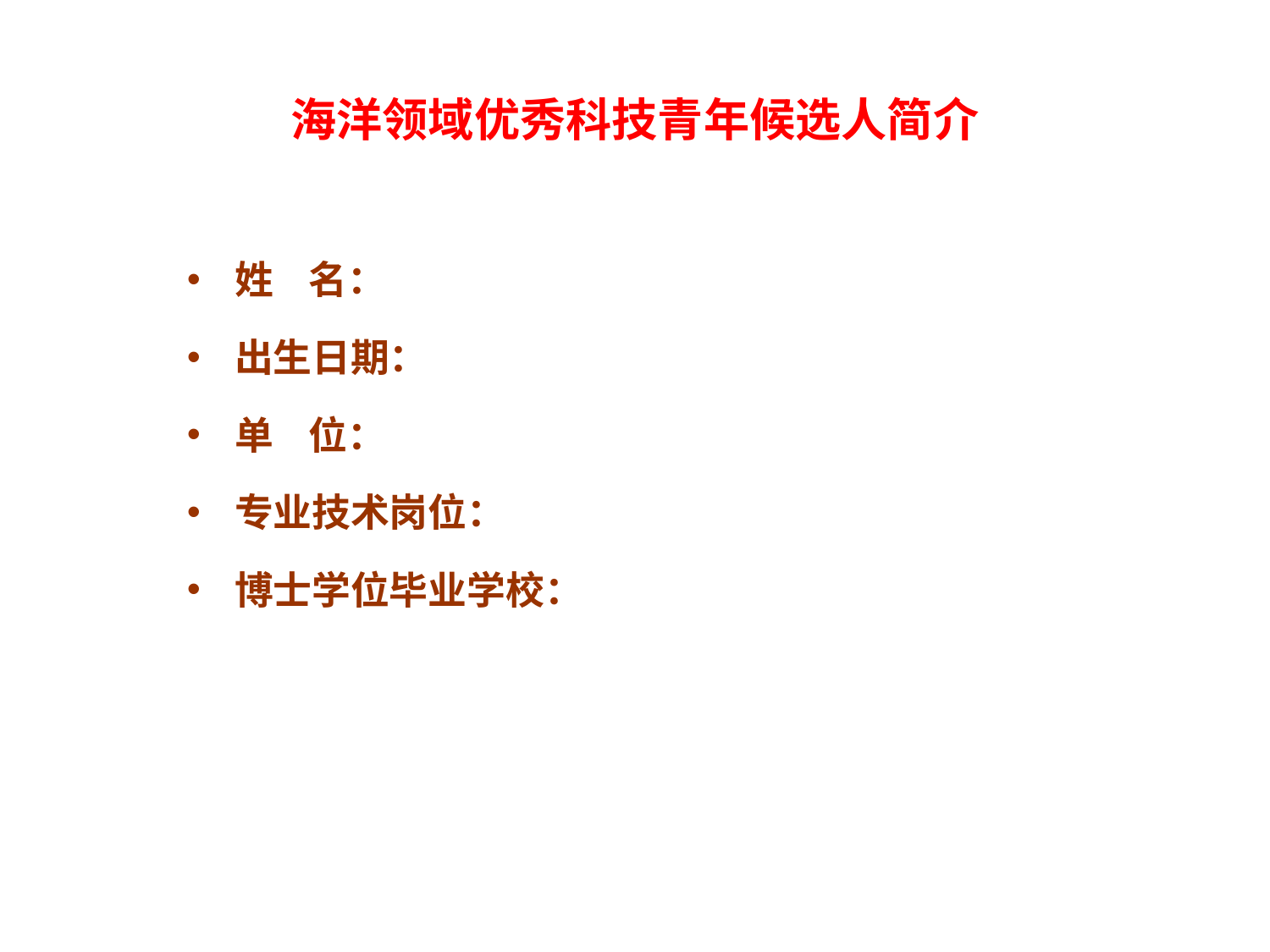

海洋领域优秀科技青年候选人简介
姓    名：
出生日期：
单    位：
专业技术岗位：
博士学位毕业学校：